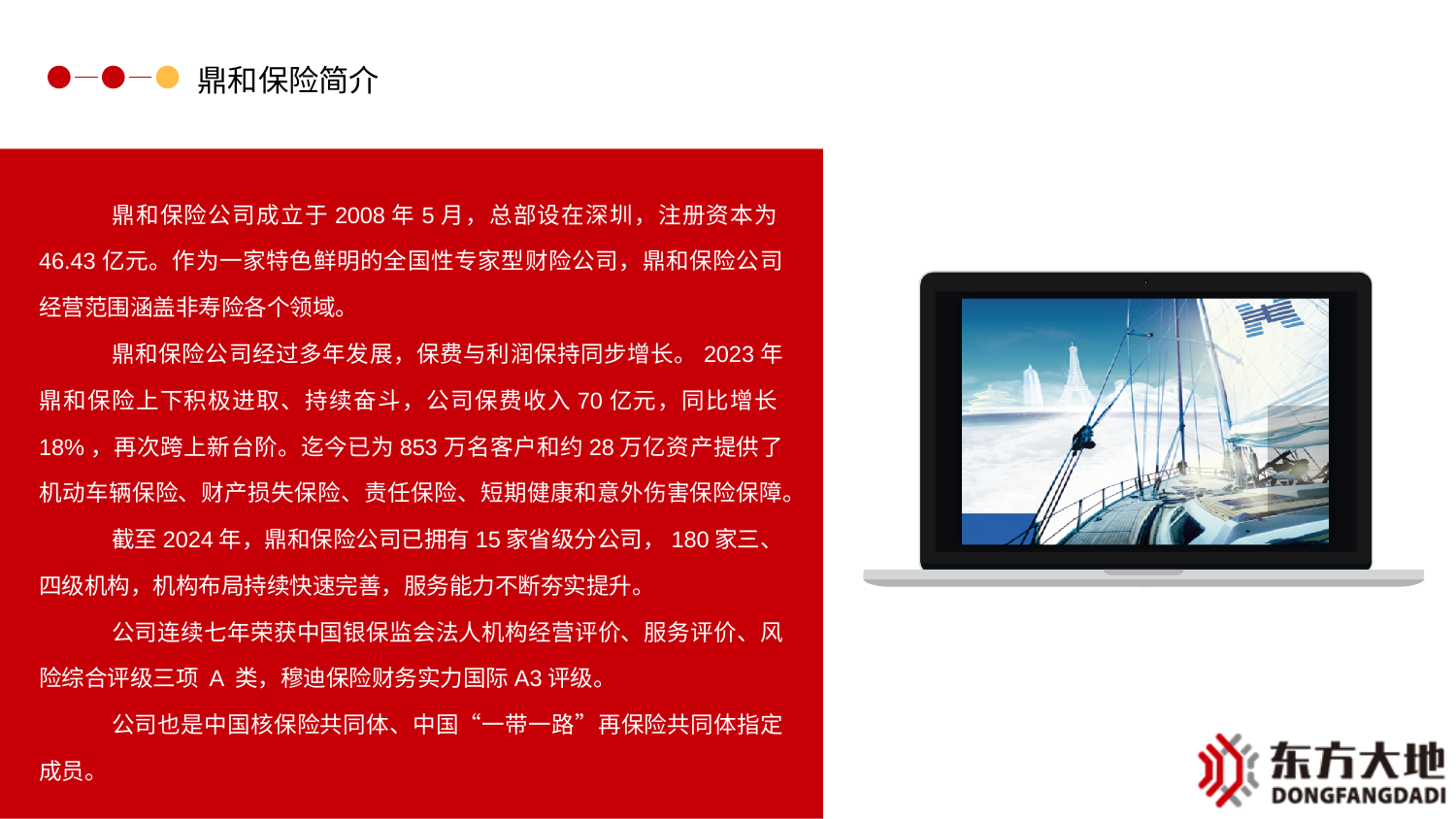

鼎和保险简介

鼎和保险公司成立于2008年5月，总部设在深圳，注册资本为46.43亿元。作为一家特色鲜明的全国性专家型财险公司，鼎和保险公司经营范围涵盖非寿险各个领域。
鼎和保险公司经过多年发展，保费与利润保持同步增长。2023年鼎和保险上下积极进取、持续奋斗，公司保费收入70亿元，同比增长18%，再次跨上新台阶。迄今已为853万名客户和约28万亿资产提供了机动车辆保险、财产损失保险、责任保险、短期健康和意外伤害保险保障。
截至2024年，鼎和保险公司已拥有15家省级分公司，180家三、四级机构，机构布局持续快速完善，服务能力不断夯实提升。
公司连续七年荣获中国银保监会法人机构经营评价、服务评价、风险综合评级三项 A 类，穆迪保险财务实力国际A3评级。
公司也是中国核保险共同体、中国“一带一路”再保险共同体指定成员。